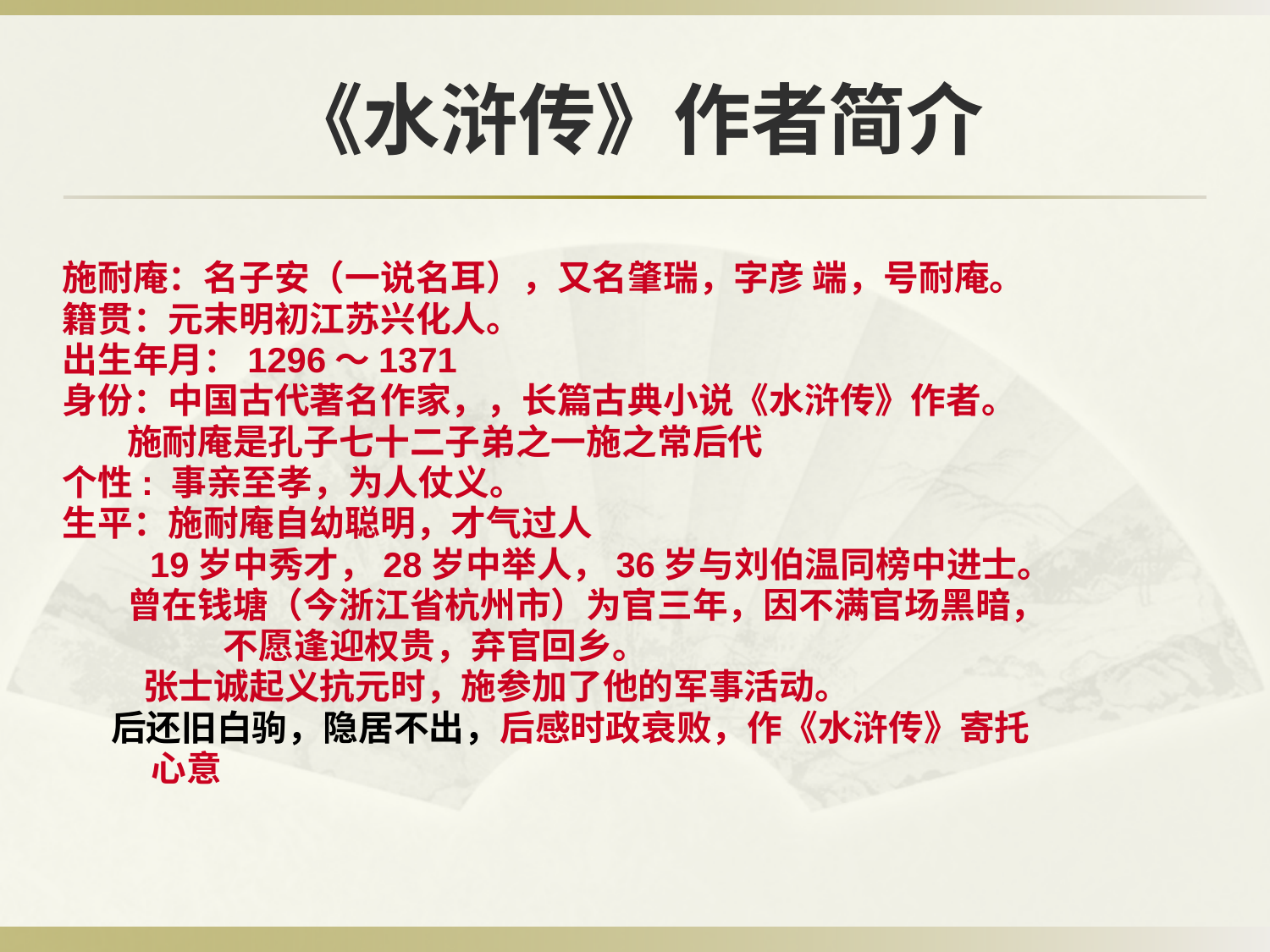

# 《水浒传》作者简介

施耐庵：名子安（一说名耳），又名肇瑞，字彦 端，号耐庵。
籍贯：元末明初江苏兴化人。
出生年月：1296～1371
身份：中国古代著名作家，，长篇古典小说《水浒传》作者。
       施耐庵是孔子七十二子弟之一施之常后代
个性: 事亲至孝，为人仗义。
生平：施耐庵自幼聪明，才气过人
         19岁中秀才，28岁中举人，36岁与刘伯温同榜中进士。
       曾在钱塘（今浙江省杭州市）为官三年，因不满官场黑暗，
                   不愿逢迎权贵，弃官回乡。
         张士诚起义抗元时，施参加了他的军事活动。
     后还旧白驹，隐居不出，后感时政衰败，作《水浒传》寄托
          心意